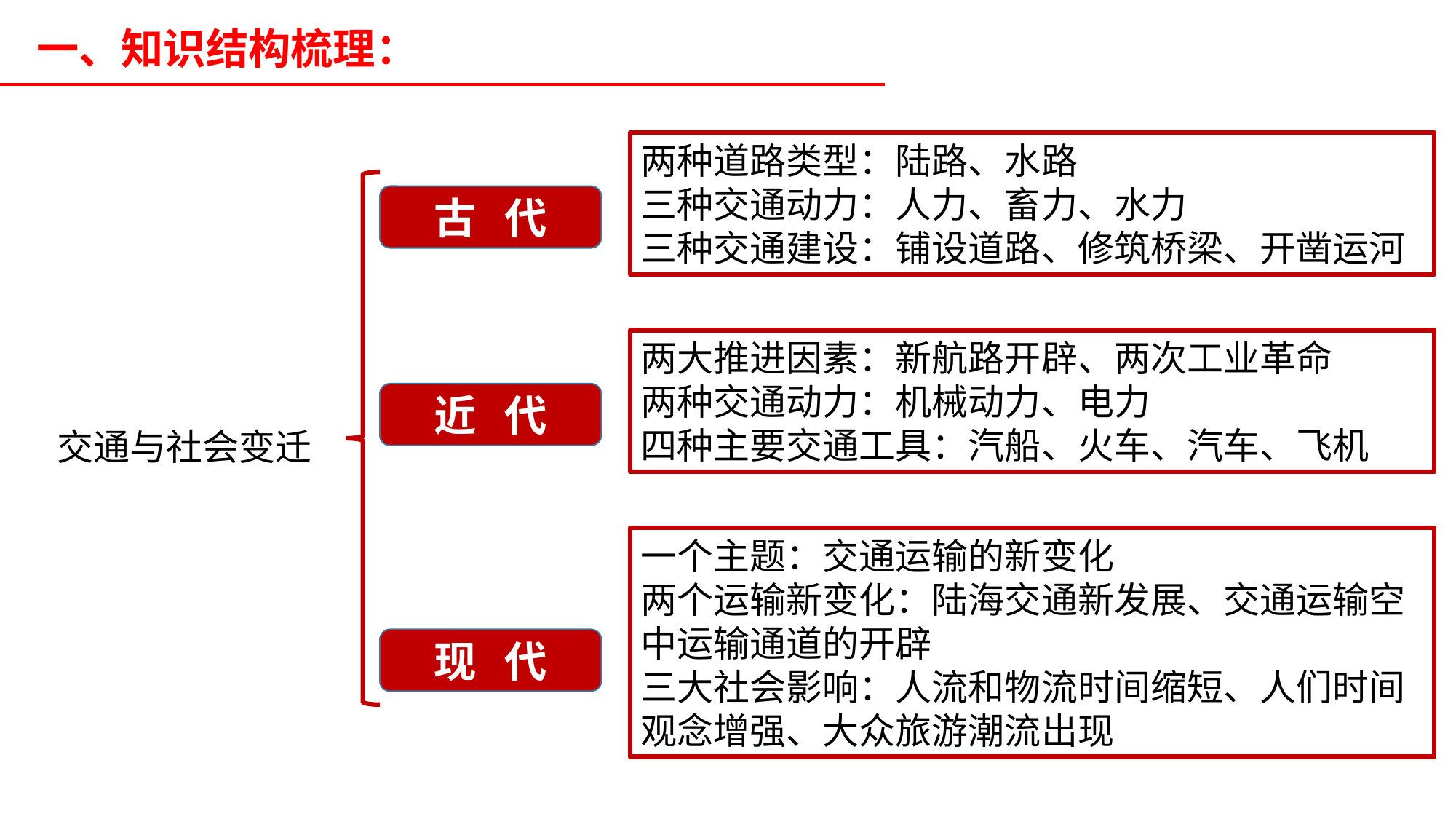

一、知识结构梳理：
两种道路类型：陆路、水路
三种交通动力：人力、畜力、水力
三种交通建设：铺设道路、修筑桥梁、开凿运河

古   代
两大推进因素：新航路开辟、两次工业革命
两种交通动力：机械动力、电力
四种主要交通工具：汽船、火车、汽车、飞机
近   代
交通与社会变迁
一个主题：交通运输的新变化
两个运输新变化：陆海交通新发展、交通运输空中运输通道的开辟
三大社会影响：人流和物流时间缩短、人们时间观念增强、大众旅游潮流出现
现   代